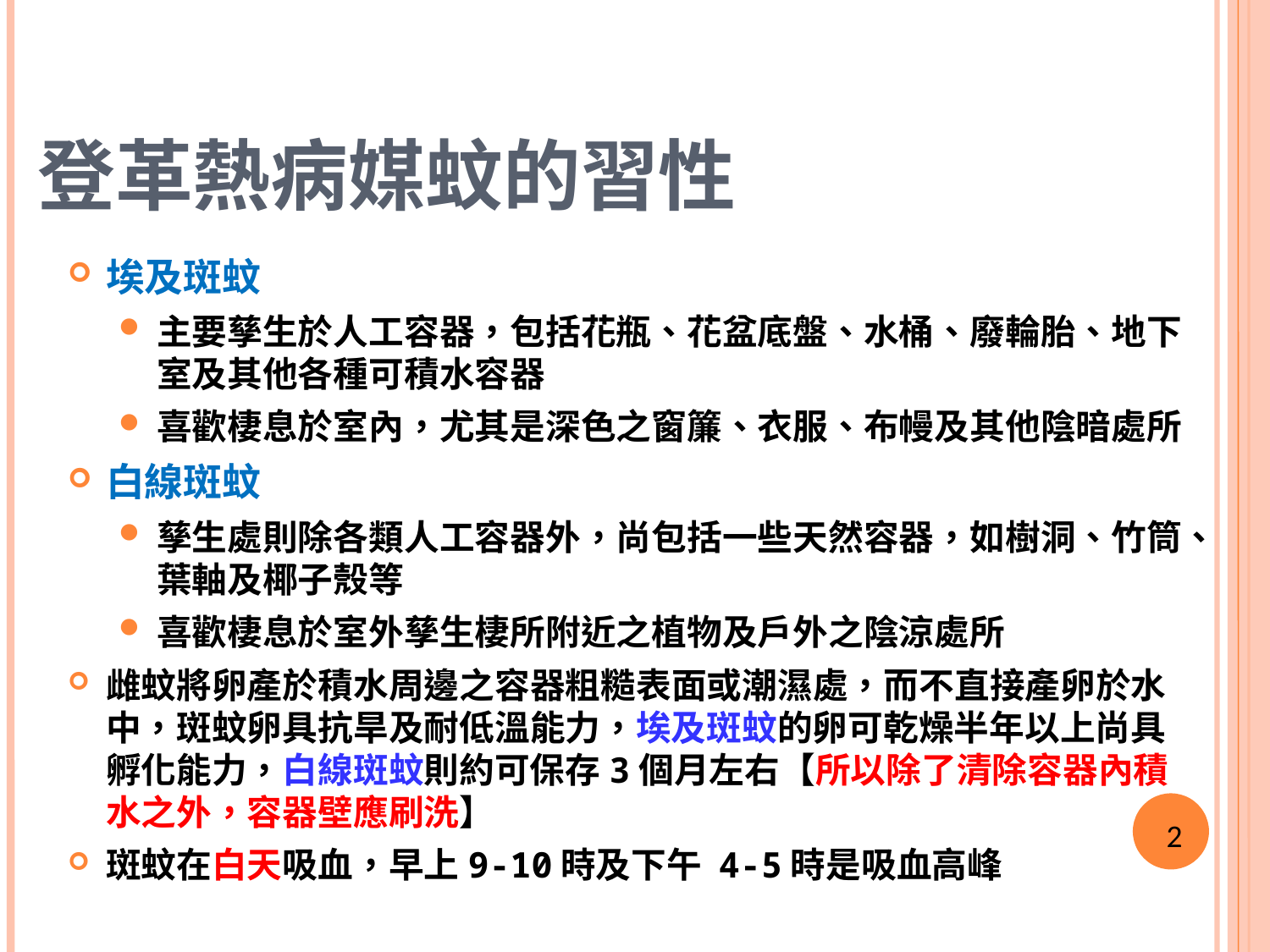

# 登革熱病媒蚊的習性
埃及斑蚊
主要孳生於人工容器，包括花瓶、花盆底盤、水桶、廢輪胎、地下室及其他各種可積水容器
喜歡棲息於室內，尤其是深色之窗簾、衣服、布幔及其他陰暗處所
白線斑蚊
孳生處則除各類人工容器外，尚包括一些天然容器，如樹洞、竹筒、葉軸及椰子殼等
喜歡棲息於室外孳生棲所附近之植物及戶外之陰涼處所
雌蚊將卵產於積水周邊之容器粗糙表面或潮濕處，而不直接產卵於水中，斑蚊卵具抗旱及耐低溫能力，埃及斑蚊的卵可乾燥半年以上尚具孵化能力，白線斑蚊則約可保存3個月左右【所以除了清除容器內積水之外，容器壁應刷洗】
斑蚊在白天吸血，早上9-10時及下午 4-5時是吸血高峰
2